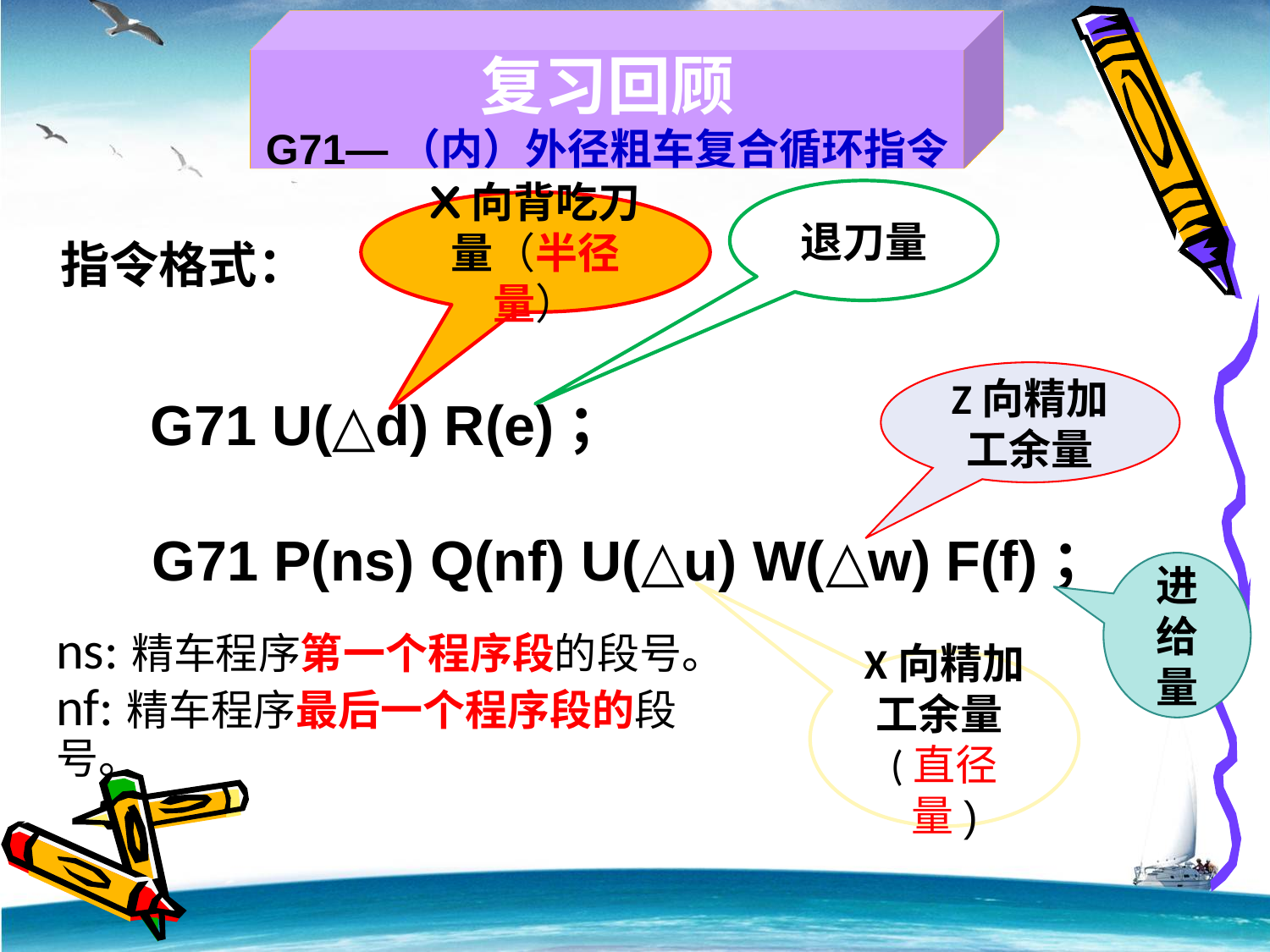

复习回顾
G71—（内）外径粗车复合循环指令
  指令格式：
         G71 U(△d) R(e)；
        G71 P(ns) Q(nf) U(△u) W(△w) F(f)；

退刀量
X向背吃刀量（半径量）
Z向精加工余量
进给量
ns:精车程序第一个程序段的段号。
nf:精车程序最后一个程序段的段号。
X向精加工余量(直径量)